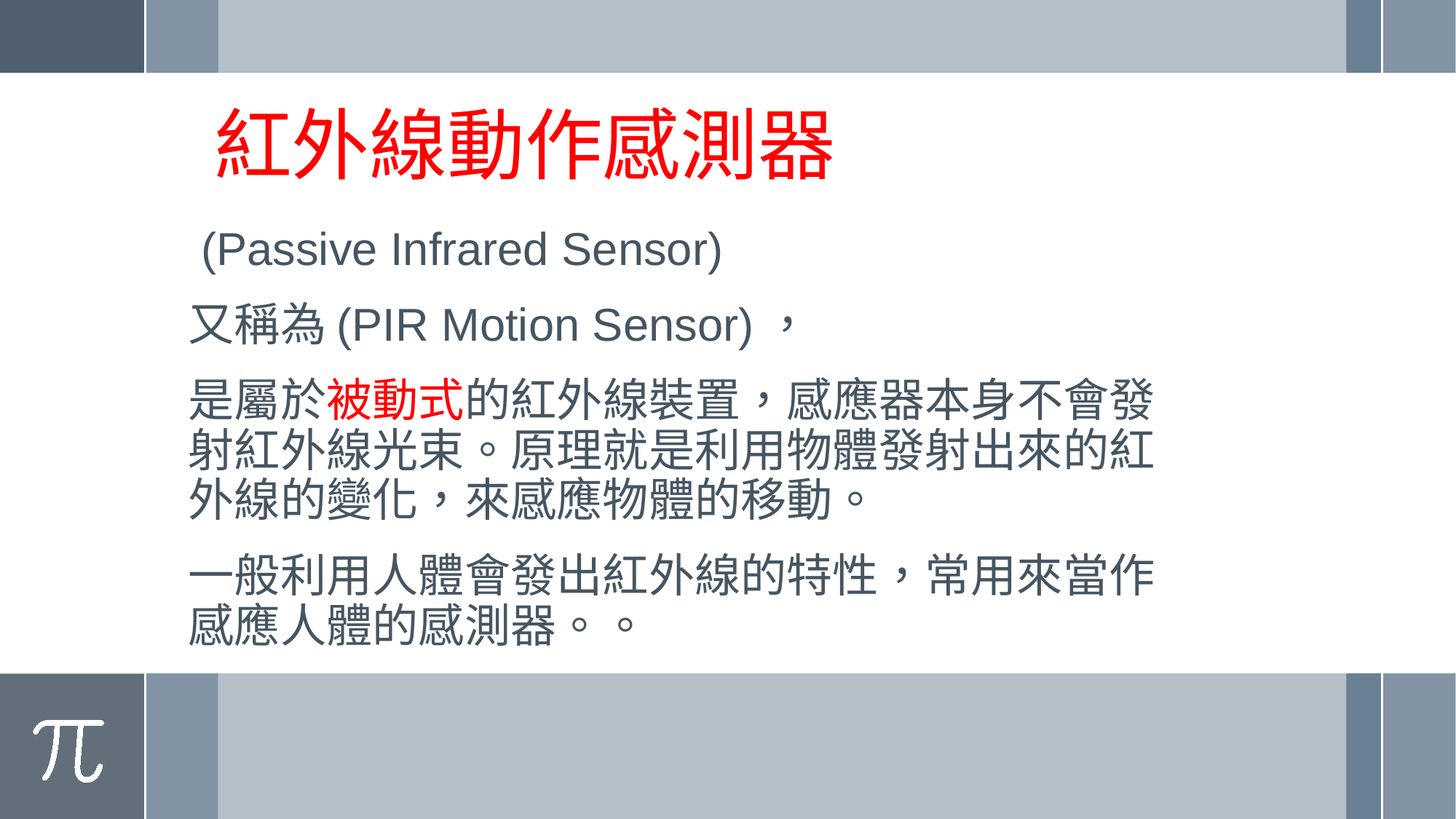

# 紅外線動作感測器
 (Passive Infrared Sensor)
又稱為(PIR Motion Sensor)，
是屬於被動式的紅外線裝置，感應器本身不會發射紅外線光束。原理就是利用物體發射出來的紅外線的變化，來感應物體的移動。
一般利用人體會發出紅外線的特性，常用來當作感應人體的感測器。。